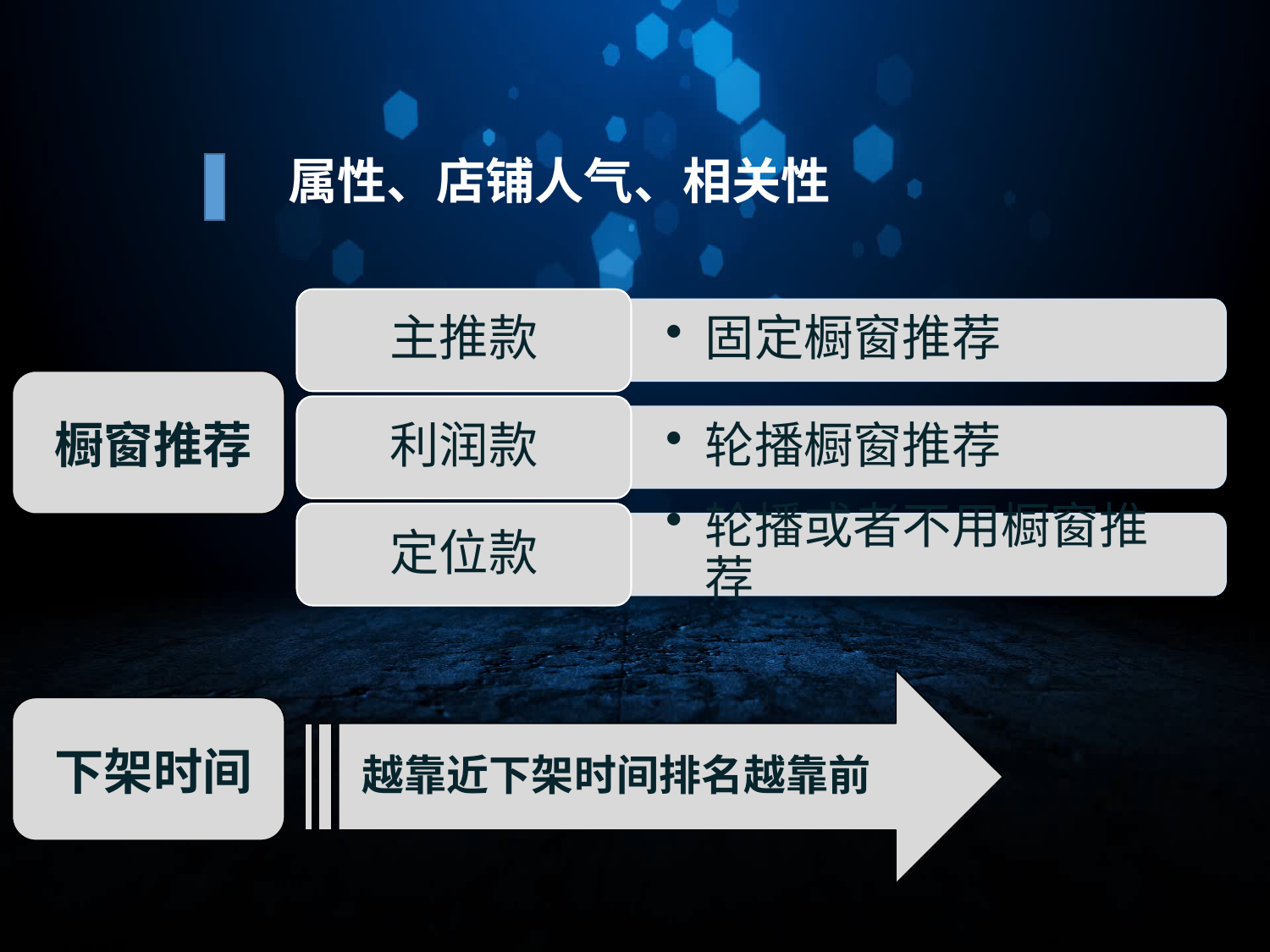

属性、店铺人气、相关性

主推款
固定橱窗推荐
利润款
轮播橱窗推荐
定位款
轮播或者不用橱窗推荐
 橱窗推荐

 下架时间
越靠近下架时间排名越靠前